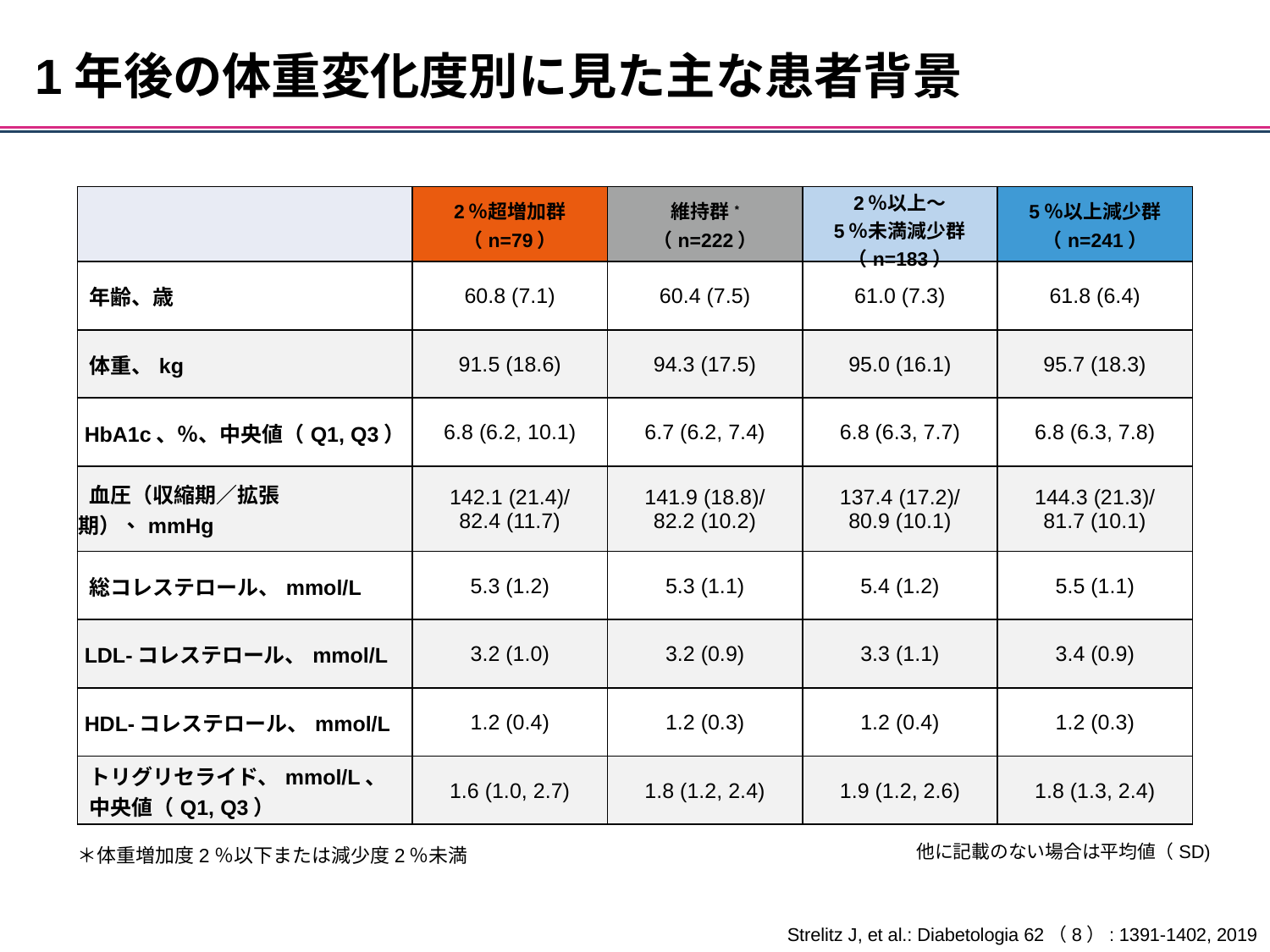

1年後の体重変化度別に見た主な患者背景
|  | 2％超増加群 （n=79） | 維持群\* （n=222） | 2％以上～ 5％未満減少群 （n=183） | 5％以上減少群 （n=241） |
| --- | --- | --- | --- | --- |
| 年齢、歳 | 60.8 (7.1) | 60.4 (7.5) | 61.0 (7.3) | 61.8 (6.4) |
| 体重、kg | 91.5 (18.6) | 94.3 (17.5) | 95.0 (16.1) | 95.7 (18.3) |
| HbA1c、％、中央値（Q1, Q3） | 6.8 (6.2, 10.1) | 6.7 (6.2, 7.4) | 6.8 (6.3, 7.7) | 6.8 (6.3, 7.8) |
| 血圧（収縮期／拡張期）、mmHg | 142.1 (21.4)/ 82.4 (11.7) | 141.9 (18.8)/ 82.2 (10.2) | 137.4 (17.2)/ 80.9 (10.1) | 144.3 (21.3)/ 81.7 (10.1) |
| 総コレステロール、mmol/L | 5.3 (1.2) | 5.3 (1.1) | 5.4 (1.2) | 5.5 (1.1) |
| LDL-コレステロール、mmol/L | 3.2 (1.0) | 3.2 (0.9) | 3.3 (1.1) | 3.4 (0.9) |
| HDL-コレステロール、mmol/L | 1.2 (0.4) | 1.2 (0.3) | 1.2 (0.4) | 1.2 (0.3) |
| トリグリセライド、mmol/L、 中央値（Q1, Q3） | 1.6 (1.0, 2.7) | 1.8 (1.2, 2.4) | 1.9 (1.2, 2.6) | 1.8 (1.3, 2.4) |
他に記載のない場合は平均値（SD)
＊体重増加度2％以下または減少度2％未満
Strelitz J, et al.: Diabetologia 62（8）: 1391-1402, 2019